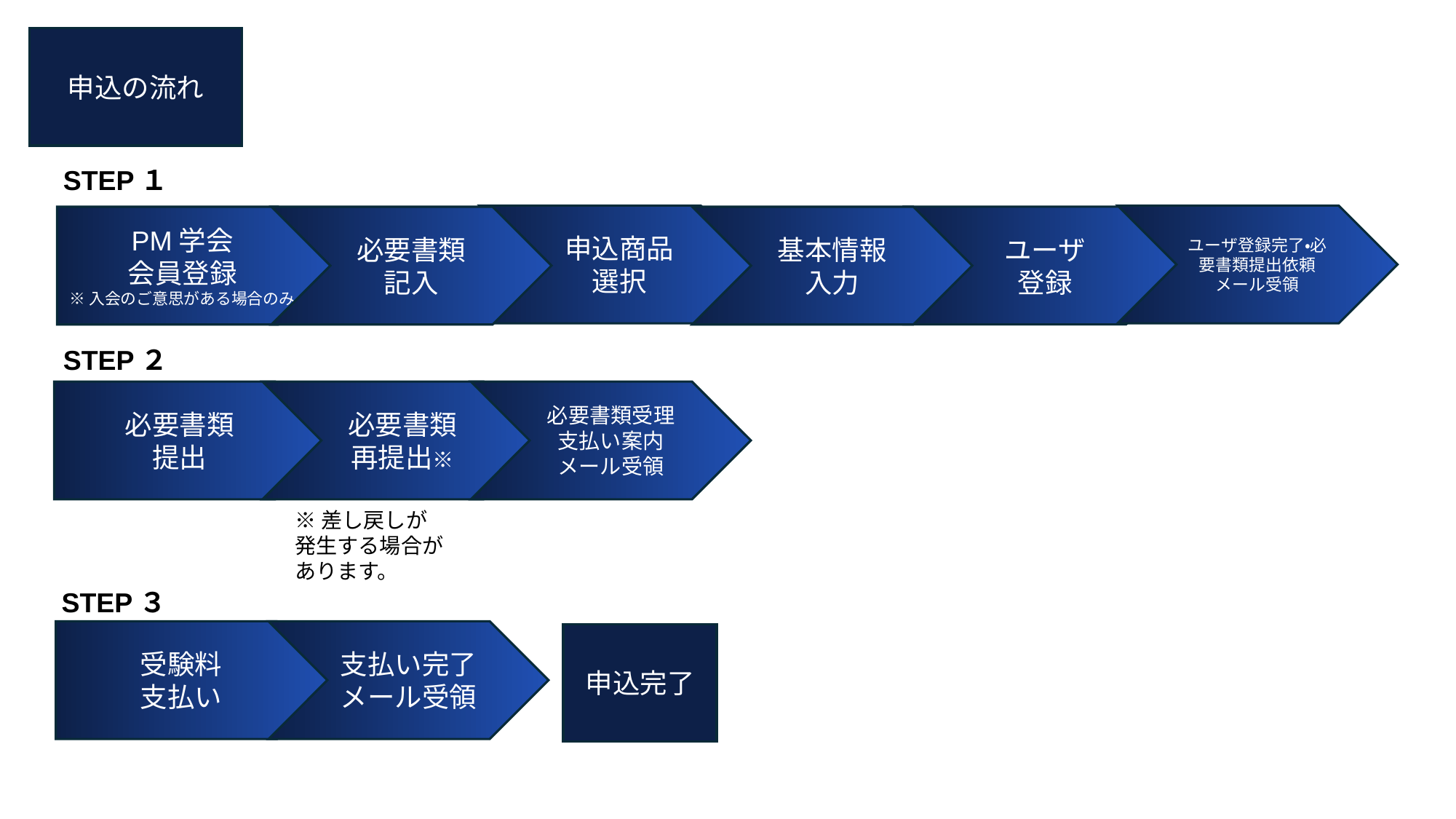

申込の流れ
STEP１
申込商品
選択
ユーザ登録完了・必要書類提出依頼
メール受領
ユーザ
登録
PM学会
会員登録
※入会のご意思がある場合のみ
必要書類
記入
基本情報
入力
STEP２
必要書類
提出
必要書類
再提出※
必要書類受理
支払い案内
メール受領
※差し戻しが
発生する場合が
あります。
STEP３
受験料
支払い
支払い完了メール受領
申込完了